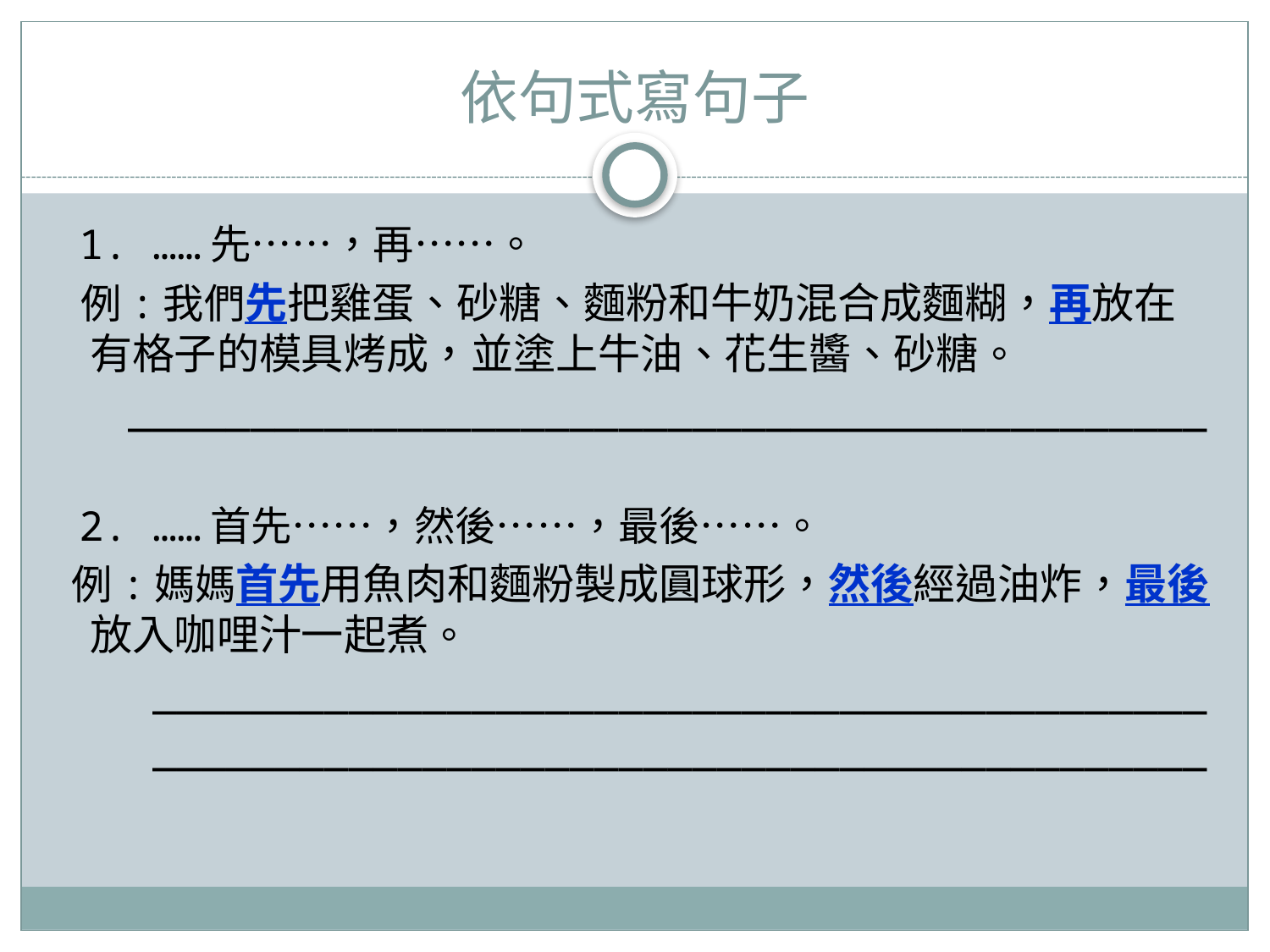

# 依句式寫句子
 1. ……先……，再……。
  例:我們先把雞蛋、砂糖、麵粉和牛奶混合成麵糊，再放在有格子的模具烤成，並塗上牛油、花生醬、砂糖。
   ____________________________________________

 2. ……首先……，然後……，最後……。
 例:媽媽首先用魚肉和麵粉製成圓球形，然後經過油炸，最後放入咖哩汁一起煮。
    ___________________________________________
    ___________________________________________